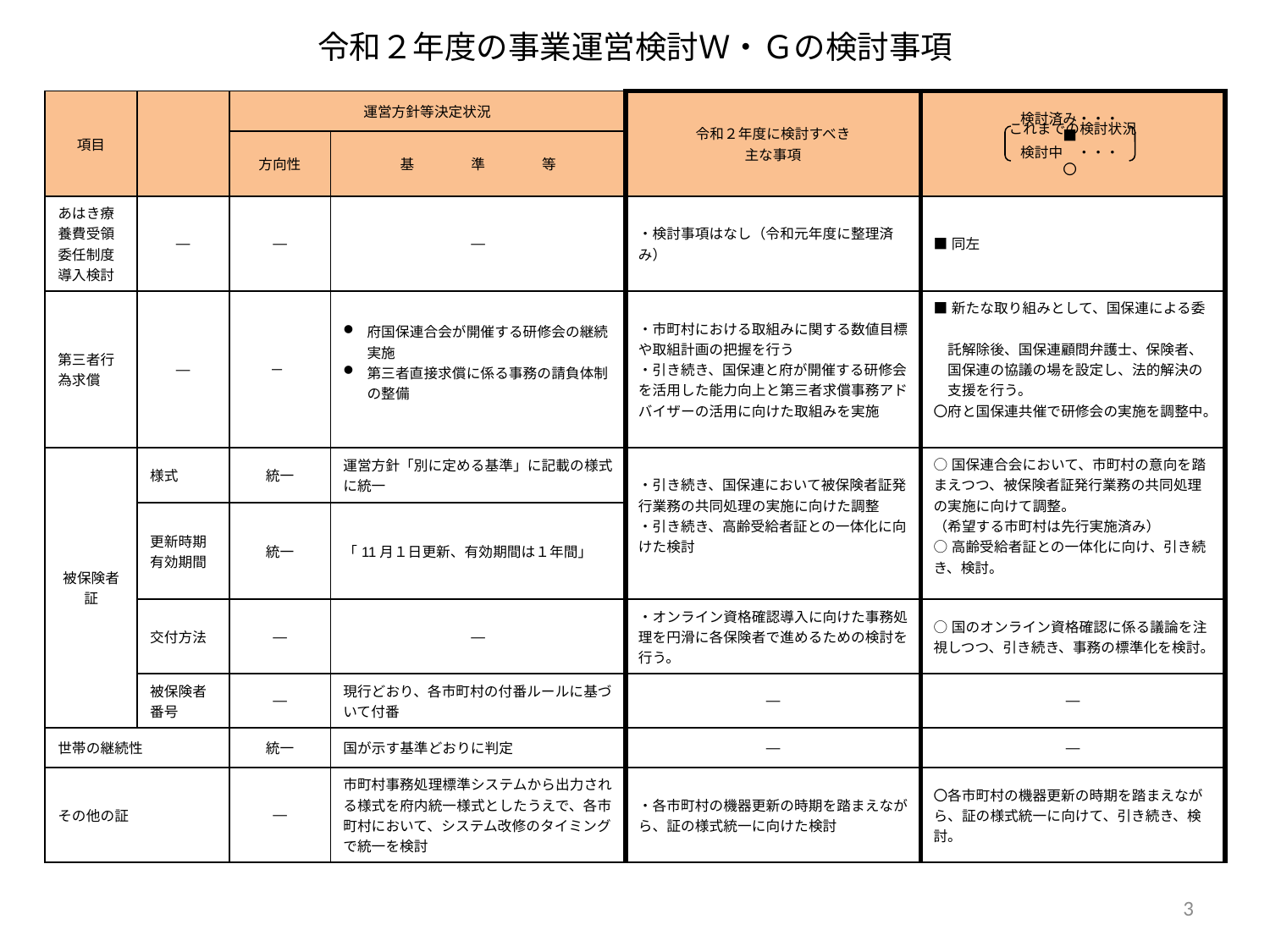

# 令和２年度の事業運営検討Ｗ・Ｇの検討事項
| 項目 |  | 運営方針等決定状況 |  | 令和２年度に検討すべき 主な事項 | これまでの検討状況 |
| --- | --- | --- | --- | --- | --- |
|  |  | 方向性 | 基　　　　準　　　　等 |  |  |
| あはき療養費受領委任制度導入検討 | ― | ― | ― | ・検討事項はなし（令和元年度に整理済み） | ■同左 |
| 第三者行為求償 | ― | － | 府国保連合会が開催する研修会の継続実施 第三者直接求償に係る事務の請負体制の整備 | ・市町村における取組みに関する数値目標や取組計画の把握を行う ・引き続き、国保連と府が開催する研修会を活用した能力向上と第三者求償事務アドバイザーの活用に向けた取組みを実施 | ■新たな取り組みとして、国保連による委　 　託解除後、国保連顧問弁護士、保険者、 　国保連の協議の場を設定し、法的解決の 　支援を行う。 〇府と国保連共催で研修会の実施を調整中。 |
| 被保険者証 | 様式 | 統一 | 運営方針「別に定める基準」に記載の様式に統一 | ・引き続き、国保連において被保険者証発行業務の共同処理の実施に向けた調整 ・引き続き、高齢受給者証との一体化に向けた検討 | ○国保連合会において、市町村の意向を踏まえつつ、被保険者証発行業務の共同処理の実施に向けて調整。 （希望する市町村は先行実施済み） ○高齢受給者証との一体化に向け、引き続き、検討。 |
|  | 更新時期 有効期間 | 統一 | 「11月１日更新、有効期間は１年間」 |  |  |
|  | 交付方法 | ― | ― | ・オンライン資格確認導入に向けた事務処理を円滑に各保険者で進めるための検討を行う。 | ○国のオンライン資格確認に係る議論を注視しつつ、引き続き、事務の標準化を検討。 |
|  | 被保険者番号 | ― | 現行どおり、各市町村の付番ルールに基づいて付番 | ― | ― |
| 世帯の継続性 |  | 統一 | 国が示す基準どおりに判定 | ― | ― |
| その他の証 |  | ― | 市町村事務処理標準システムから出力される様式を府内統一様式としたうえで、各市町村において、システム改修のタイミングで統一を検討 | ・各市町村の機器更新の時期を踏まえながら、証の様式統一に向けた検討 | 〇各市町村の機器更新の時期を踏まえながら、証の様式統一に向けて、引き続き、検討。 |
検討済み・・・■
検討中　・・・〇
3